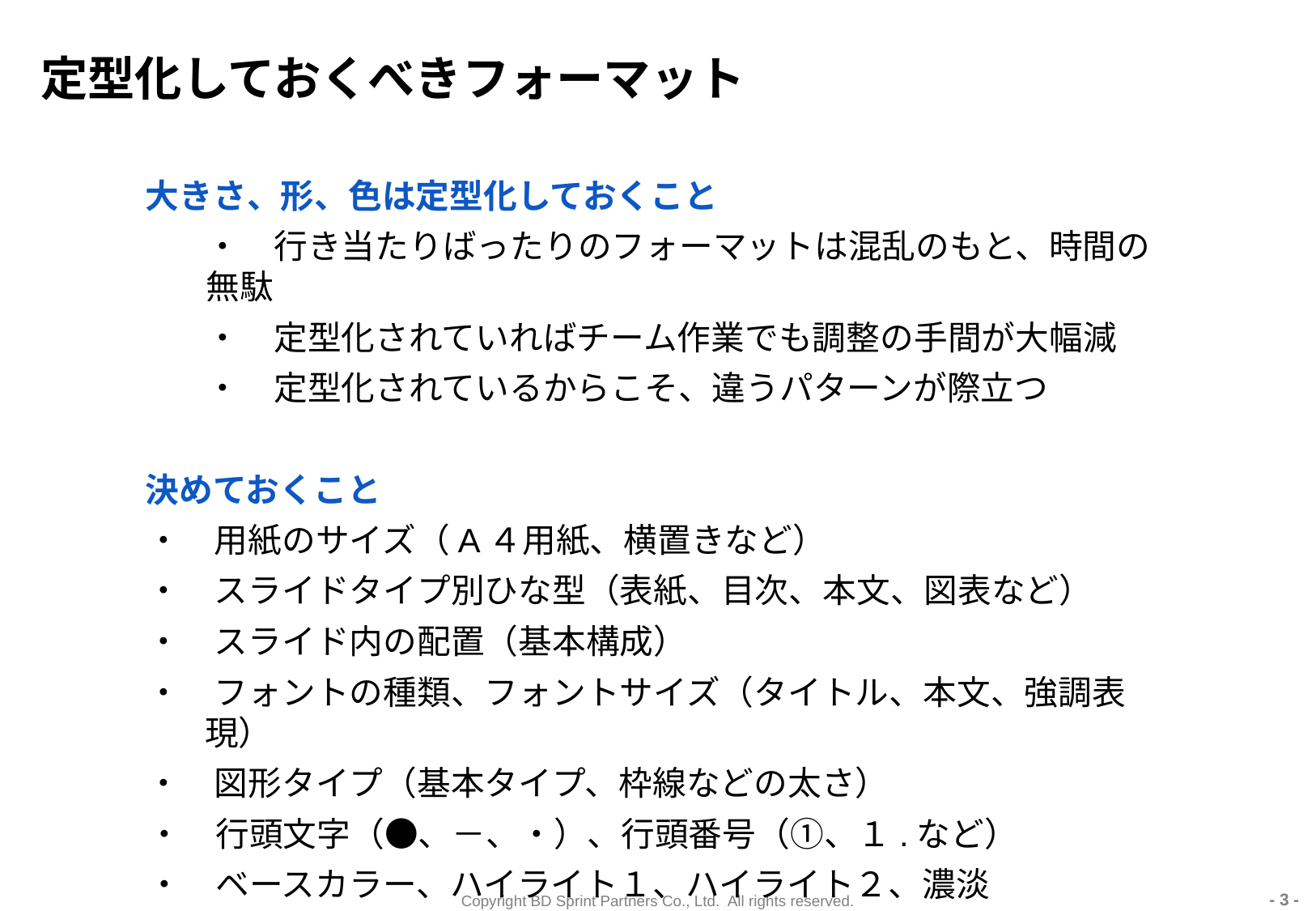

# 定型化しておくべきフォーマット
大きさ、形、色は定型化しておくこと
・　行き当たりばったりのフォーマットは混乱のもと、時間の無駄
・　定型化されていればチーム作業でも調整の手間が大幅減
・　定型化されているからこそ、違うパターンが際立つ

決めておくこと
・　用紙のサイズ（A４用紙、横置きなど）
・　スライドタイプ別ひな型（表紙、目次、本文、図表など）
・　スライド内の配置（基本構成）
・　フォントの種類、フォントサイズ（タイトル、本文、強調表現）
・　図形タイプ（基本タイプ、枠線などの太さ）
・　行頭文字（●、－、・）、行頭番号（①、１.など）
・　ベースカラー、ハイライト１、ハイライト２、濃淡
	例）青色基調の資料で黄色や赤が入ると目立つ